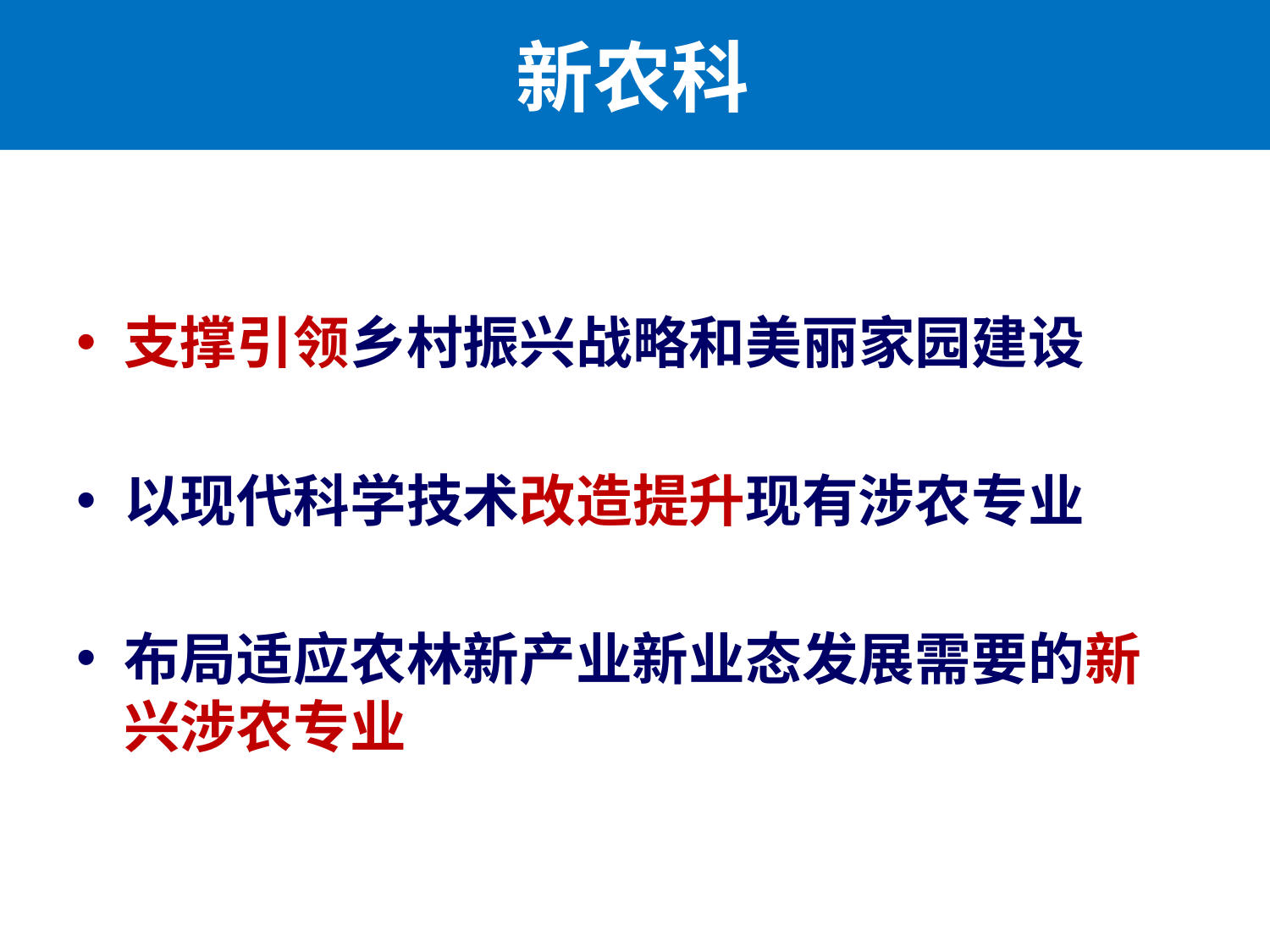

新农科

支撑引领乡村振兴战略和美丽家园建设

以现代科学技术改造提升现有涉农专业

布局适应农林新产业新业态发展需要的新兴涉农专业